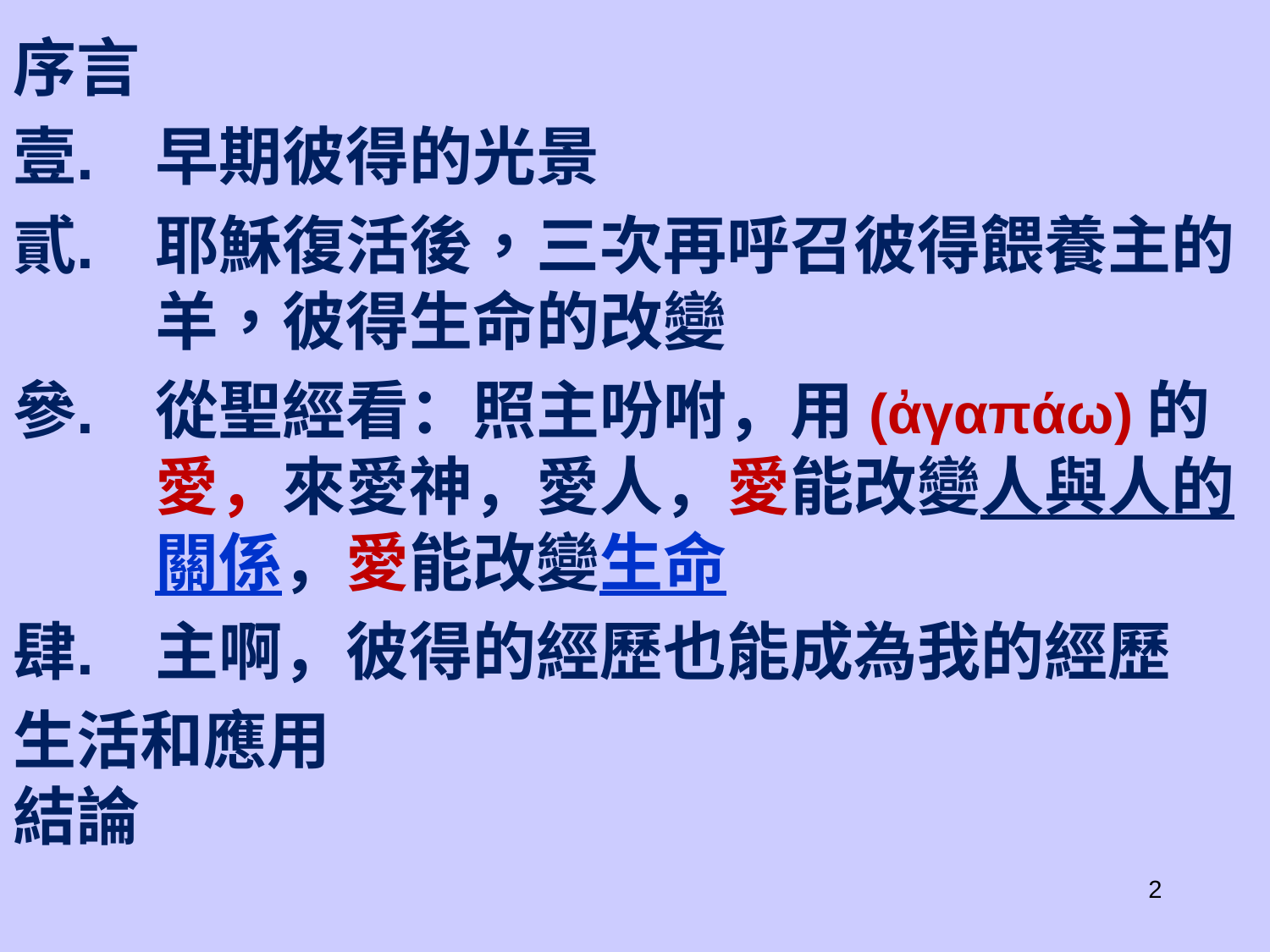

序言
早期彼得的光景
耶穌復活後，三次再呼召彼得餵養主的羊，彼得生命的改變
從聖經看：照主吩咐，用(ἀγαπάω)的愛，來愛神，愛人，愛能改變人與人的關係，愛能改變生命
主啊，彼得的經歷也能成為我的經歷
生活和應用
結論

2